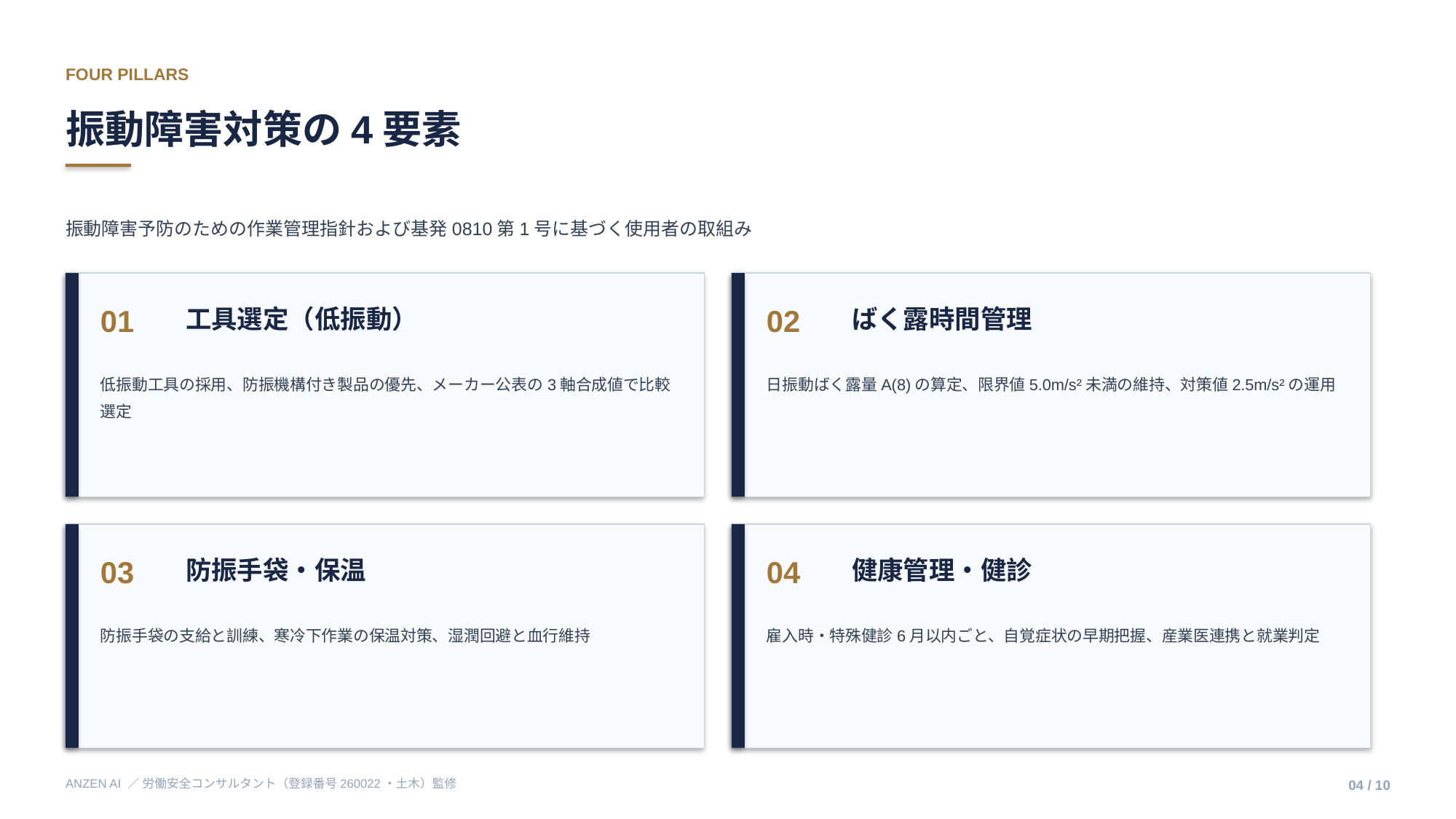

FOUR PILLARS
振動障害対策の4要素

振動障害予防のための作業管理指針および基発0810第1号に基づく使用者の取組み

01
02
工具選定（低振動）
ばく露時間管理
低振動工具の採用、防振機構付き製品の優先、メーカー公表の3軸合成値で比較選定
日振動ばく露量A(8)の算定、限界値5.0m/s²未満の維持、対策値2.5m/s²の運用

03
04
防振手袋・保温
健康管理・健診
防振手袋の支給と訓練、寒冷下作業の保温対策、湿潤回避と血行維持
雇入時・特殊健診6月以内ごと、自覚症状の早期把握、産業医連携と就業判定
ANZEN AI ／ 労働安全コンサルタント（登録番号260022・土木）監修
04 / 10